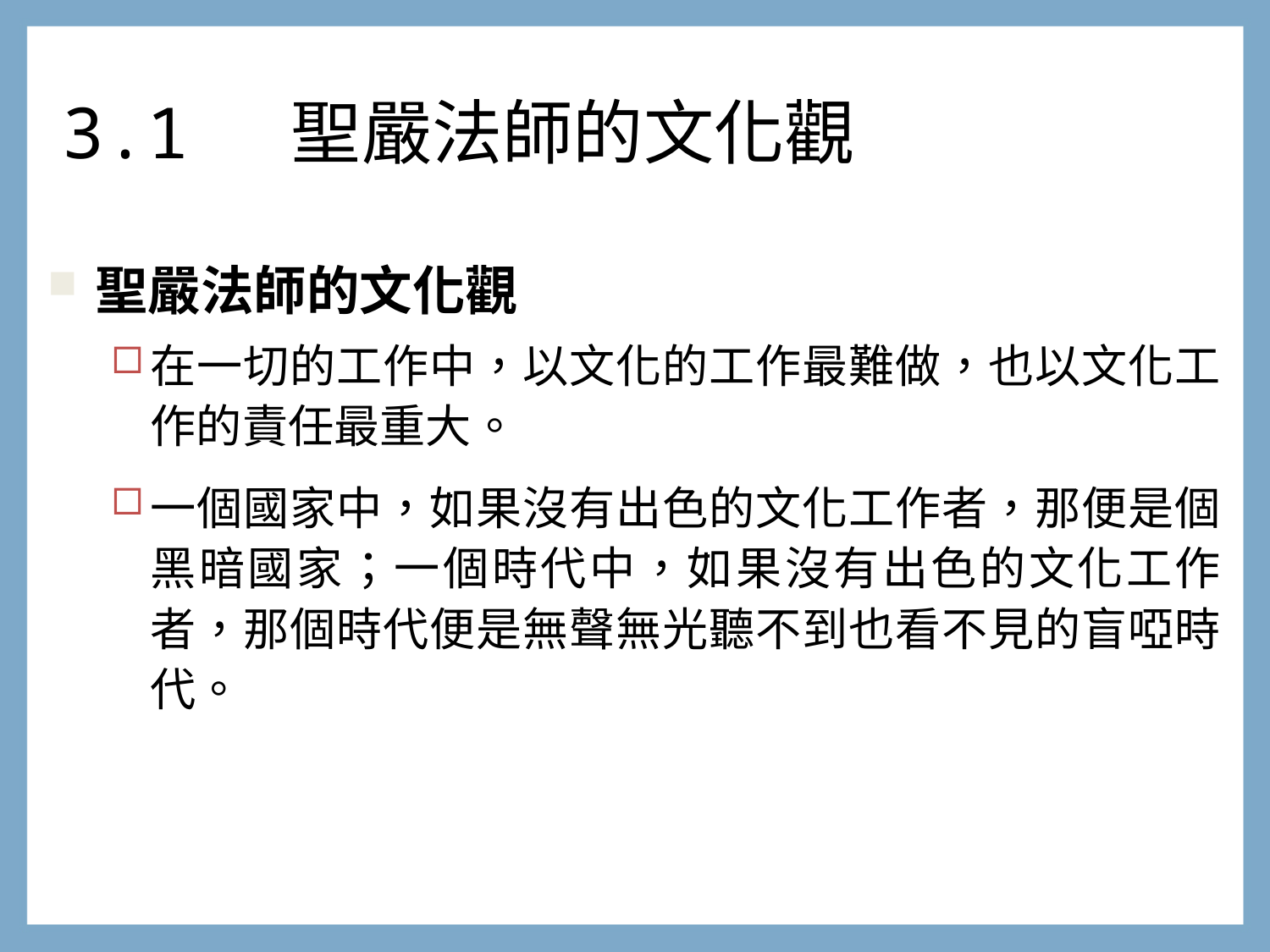

3.1  聖嚴法師的文化觀
聖嚴法師的文化觀
在一切的工作中，以文化的工作最難做，也以文化工作的責任最重大。
一個國家中，如果沒有出色的文化工作者，那便是個黑暗國家；一個時代中，如果沒有出色的文化工作者，那個時代便是無聲無光聽不到也看不見的盲啞時代。